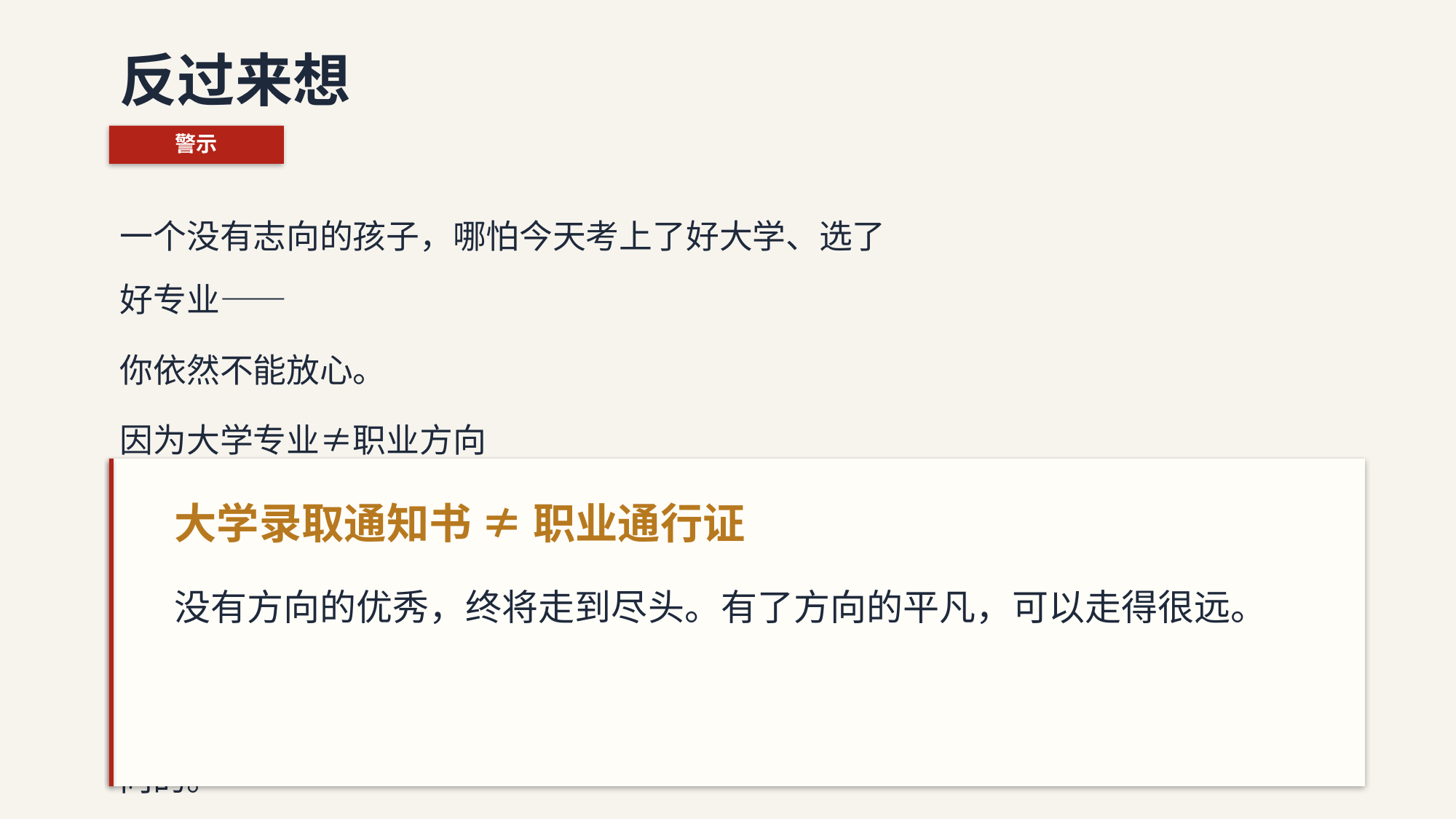

反过来想

警示
一个没有志向的孩子，哪怕今天考上了好大学、选了好专业——
你依然不能放心。
因为大学专业≠职业方向
今天的"热门专业"可能几年后就降温了
如果他从未思考"我要成为什么样的人、解决什么样的问题"，
在面对职业选择时，始终是被动的、跟随的、没有方向的。

大学录取通知书 ≠ 职业通行证
没有方向的优秀，终将走到尽头。有了方向的平凡，可以走得很远。